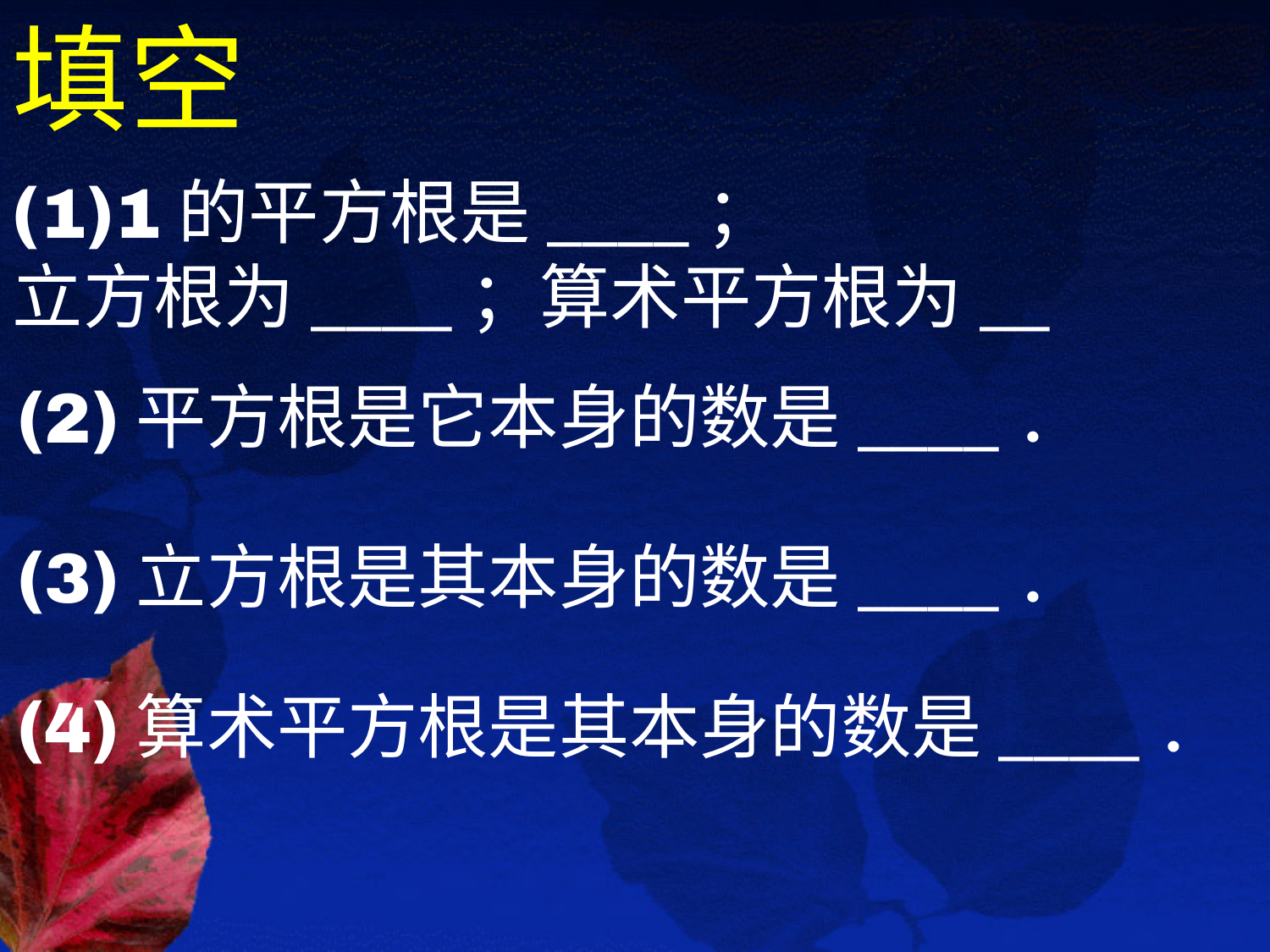

填空
(1)1的平方根是____；
立方根为____；算术平方根为__
(2)平方根是它本身的数是____．
(3)立方根是其本身的数是____．
(4)算术平方根是其本身的数是____．